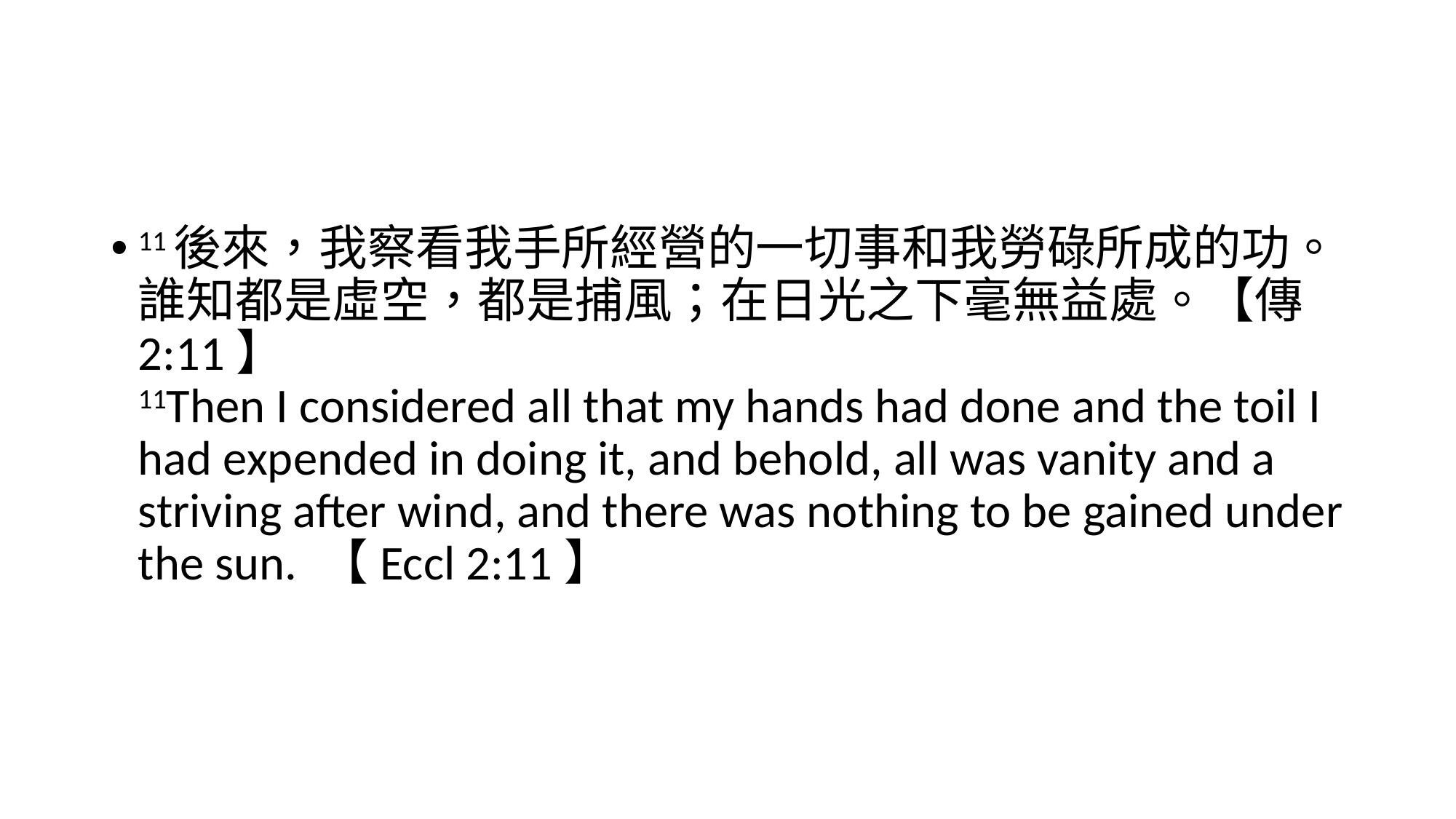

#
11後來，我察看我手所經營的一切事和我勞碌所成的功。誰知都是虛空，都是捕風；在日光之下毫無益處。【傳 2:11】
11Then I considered all that my hands had done and the toil I had expended in doing it, and behold, all was vanity and a striving after wind, and there was nothing to be gained under the sun. 【Eccl 2:11】